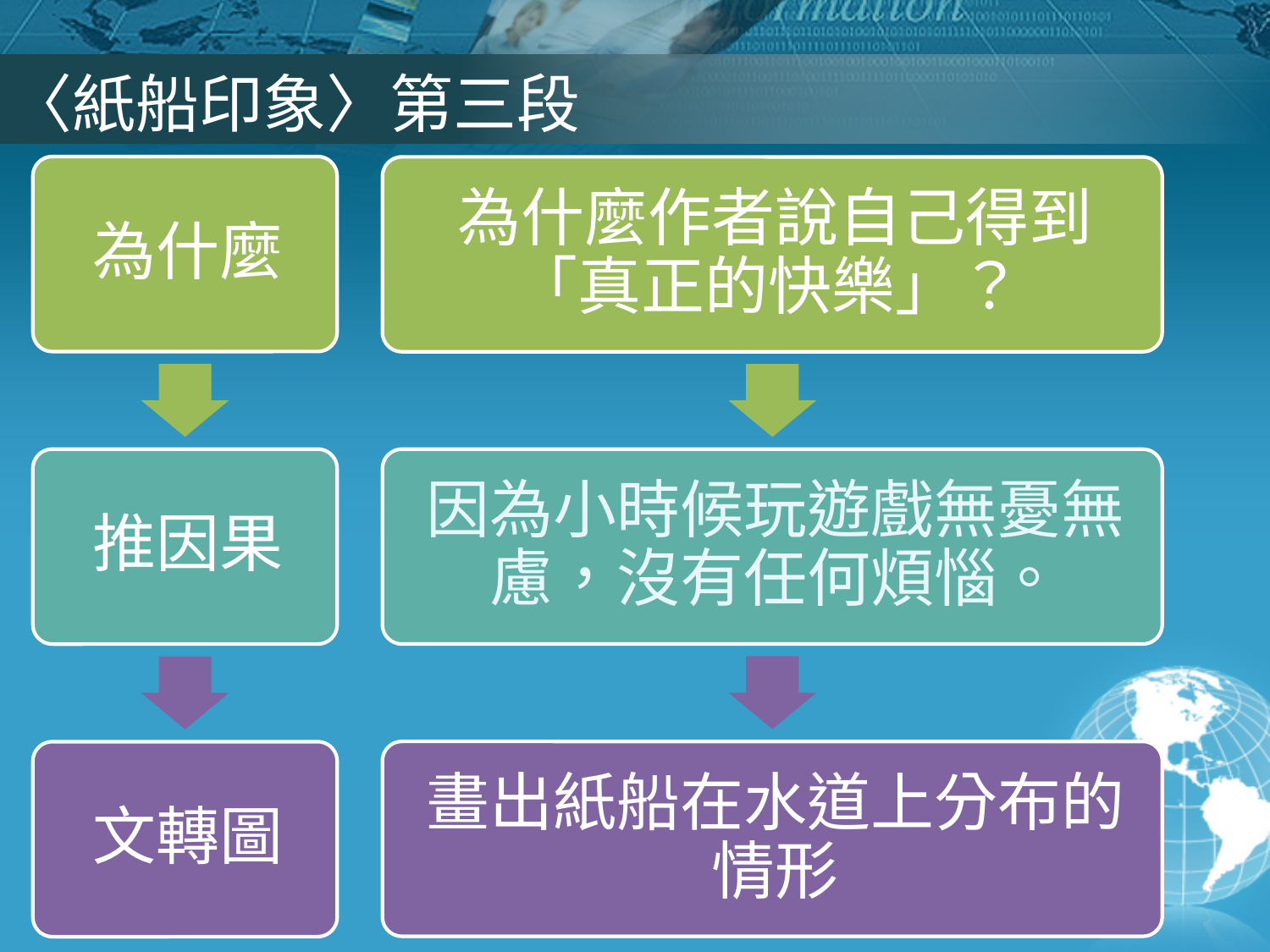

〈紙船印象〉第三段
為什麼

推因果

文轉圖
為什麼作者說自己得到「真正的快樂」？

因為小時候玩遊戲無憂無慮，沒有任何煩惱。

畫出紙船在水道上分布的情形